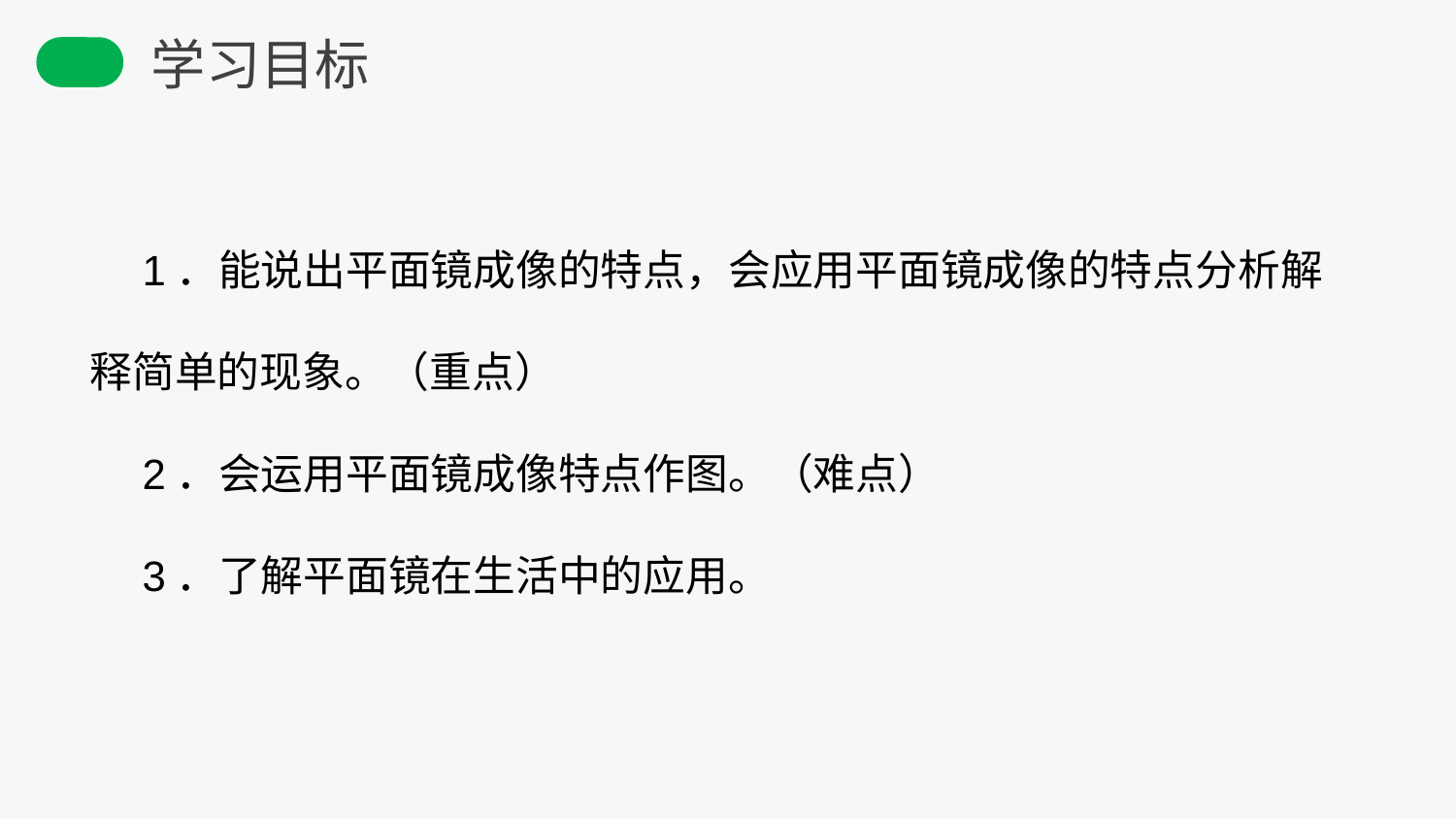

学习目标
　1．能说出平面镜成像的特点，会应用平面镜成像的特点分析解释简单的现象。（重点）
　2．会运用平面镜成像特点作图。（难点）
　3．了解平面镜在生活中的应用。